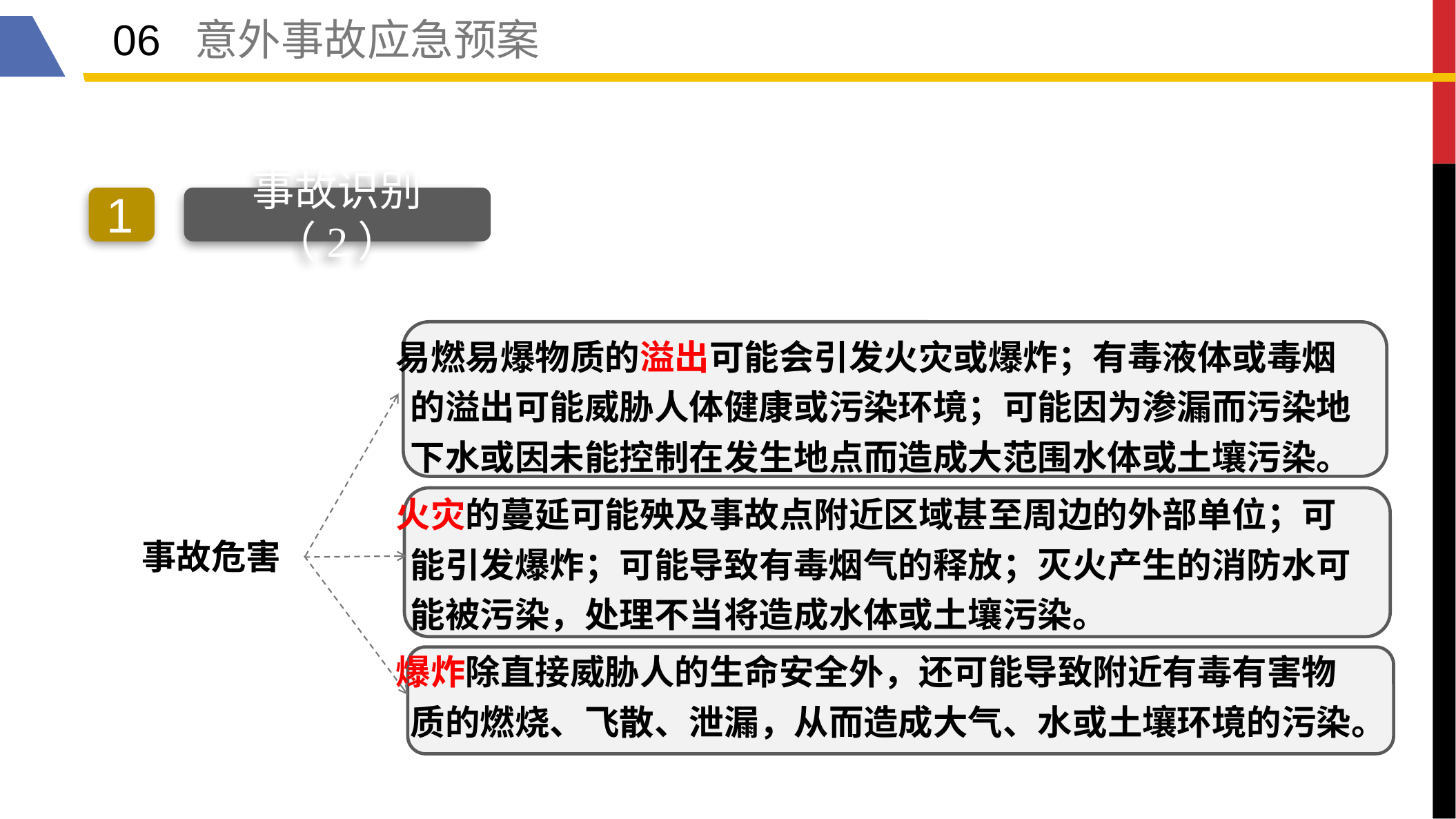

06  意外事故应急预案

1

事故识别（2）

  易燃易爆物质的溢出可能会引发火灾或爆炸；有毒液体或毒烟的溢出可能威胁人体健康或污染环境；可能因为渗漏而污染地下水或因未能控制在发生地点而造成大范围水体或土壤污染。
  火灾的蔓延可能殃及事故点附近区域甚至周边的外部单位；可能引发爆炸；可能导致有毒烟气的释放；灭火产生的消防水可能被污染，处理不当将造成水体或土壤污染。
  爆炸除直接威胁人的生命安全外，还可能导致附近有毒有害物质的燃烧、飞散、泄漏，从而造成大气、水或土壤环境的污染。

事故危害